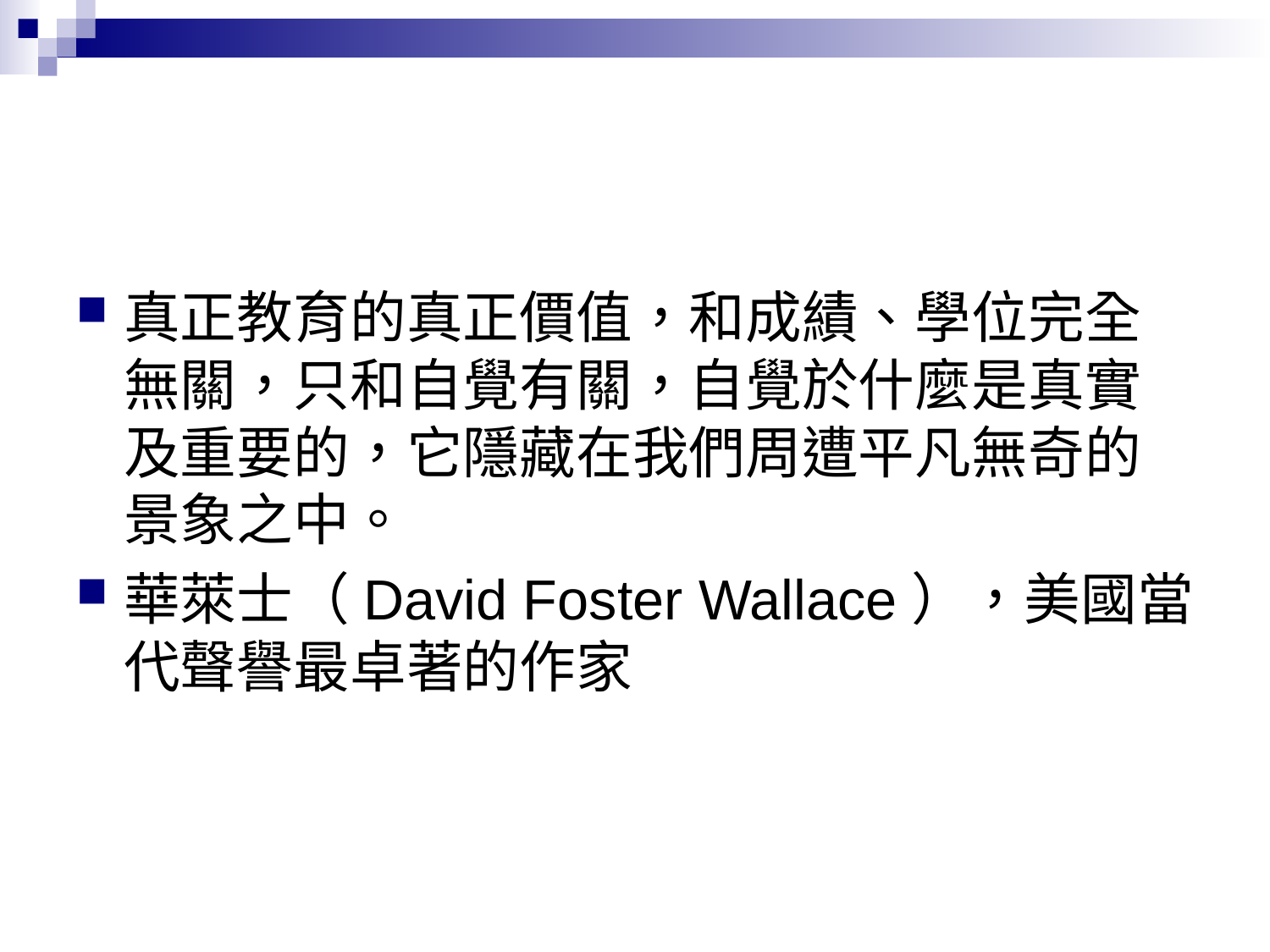

#
真正教育的真正價值，和成績、學位完全無關，只和自覺有關，自覺於什麼是真實及重要的，它隱藏在我們周遭平凡無奇的景象之中。
華萊士（David Foster Wallace），美國當代聲譽最卓著的作家